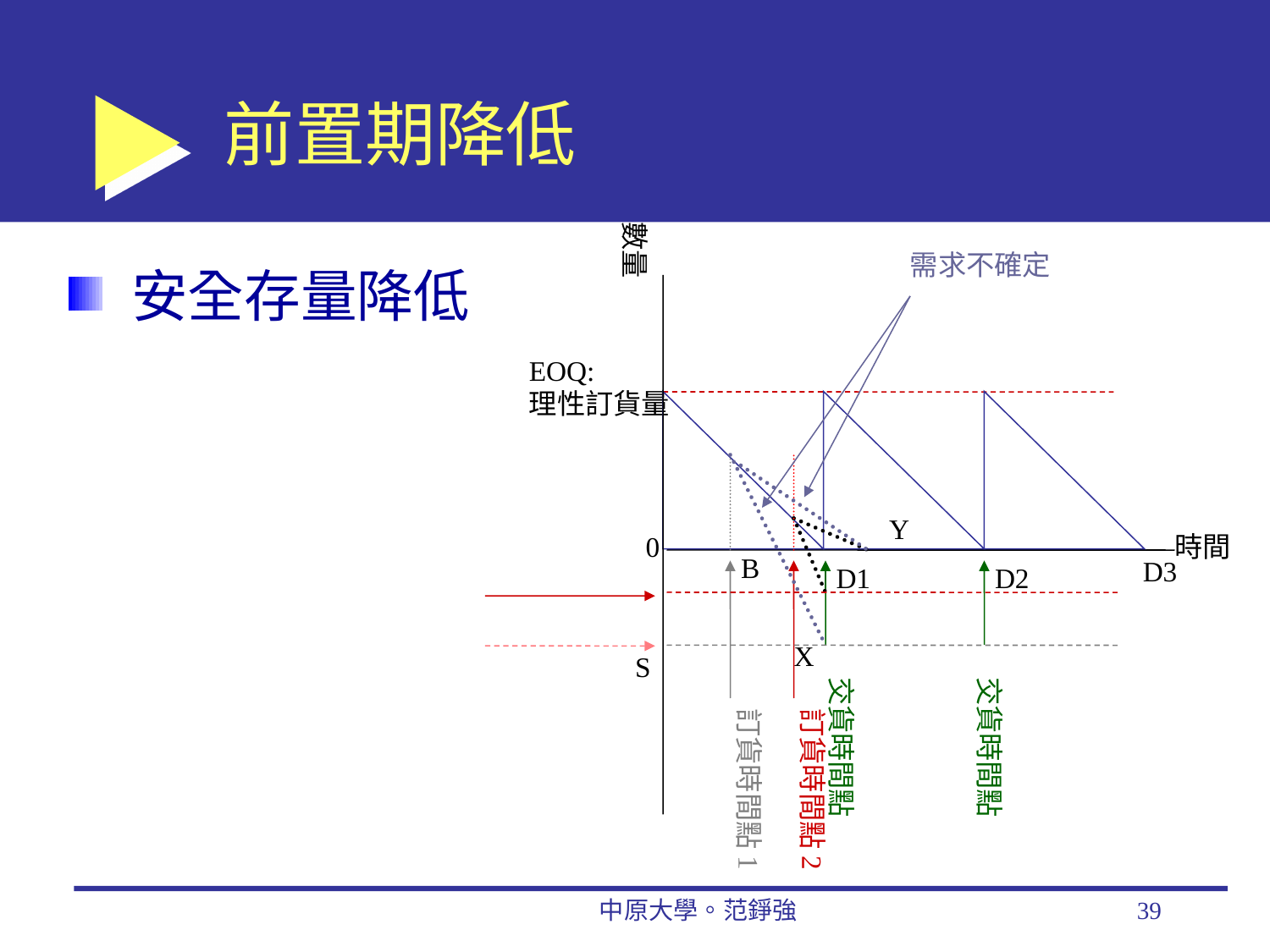

# 前置期降低
數量
需求不確定

安全存量降低

EOQ:
理性訂貨量

訂貨時間點2

Y
0
時間

B
D3

D1

D2

X
S
交貨時間點
交貨時間點
訂貨時間點1
中原大學。范錚強
39